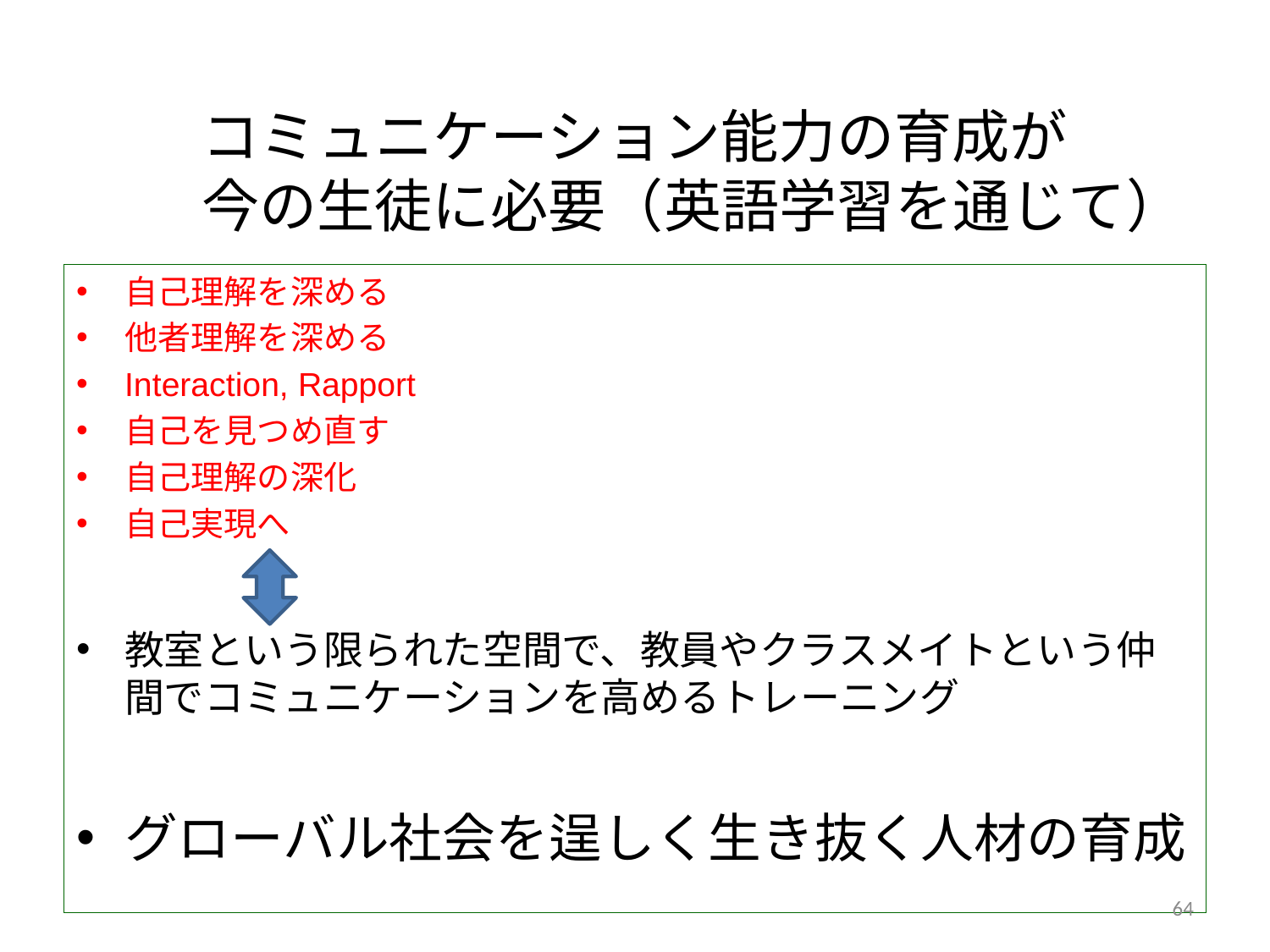

# コミュニケーション能力の育成が 　　今の生徒に必要（英語学習を通じて）
自己理解を深める
他者理解を深める
Interaction, Rapport
自己を見つめ直す
自己理解の深化
自己実現へ

教室という限られた空間で、教員やクラスメイトという仲間でコミュニケーションを高めるトレーニング

グローバル社会を逞しく生き抜く人材の育成

64